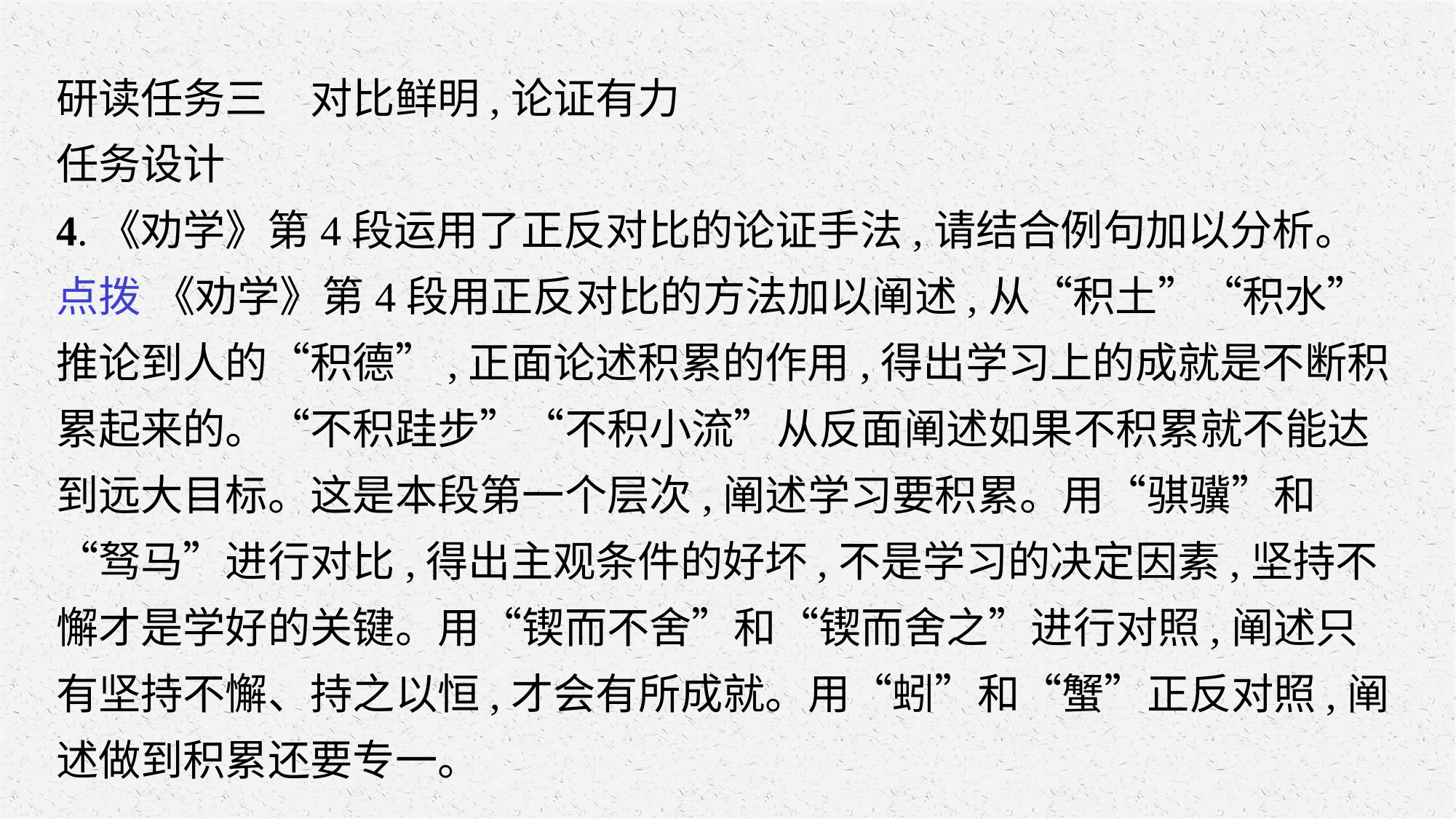

研读任务三　对比鲜明,论证有力
任务设计
4.《劝学》第4段运用了正反对比的论证手法,请结合例句加以分析。
点拨 《劝学》第4段用正反对比的方法加以阐述,从“积土”“积水”推论到人的“积德”,正面论述积累的作用,得出学习上的成就是不断积累起来的。“不积跬步”“不积小流”从反面阐述如果不积累就不能达到远大目标。这是本段第一个层次,阐述学习要积累。用“骐骥”和“驽马”进行对比,得出主观条件的好坏,不是学习的决定因素,坚持不懈才是学好的关键。用“锲而不舍”和“锲而舍之”进行对照,阐述只有坚持不懈、持之以恒,才会有所成就。用“蚓”和“蟹”正反对照,阐述做到积累还要专一。